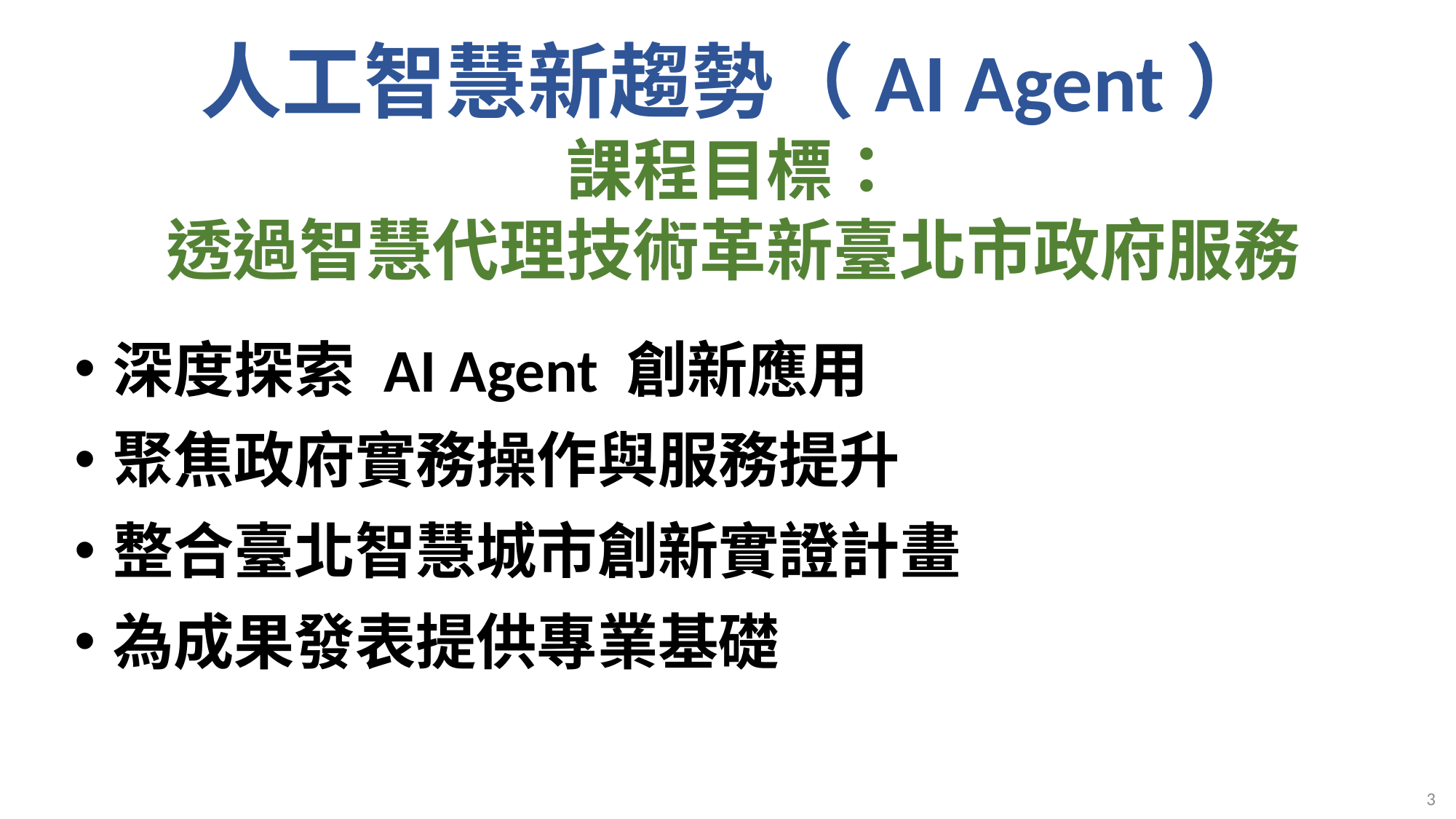

# 人工智慧新趨勢（AI Agent） 課程目標： 透過智慧代理技術革新臺北市政府服務
深度探索 AI Agent 創新應用
聚焦政府實務操作與服務提升
整合臺北智慧城市創新實證計畫
為成果發表提供專業基礎
3